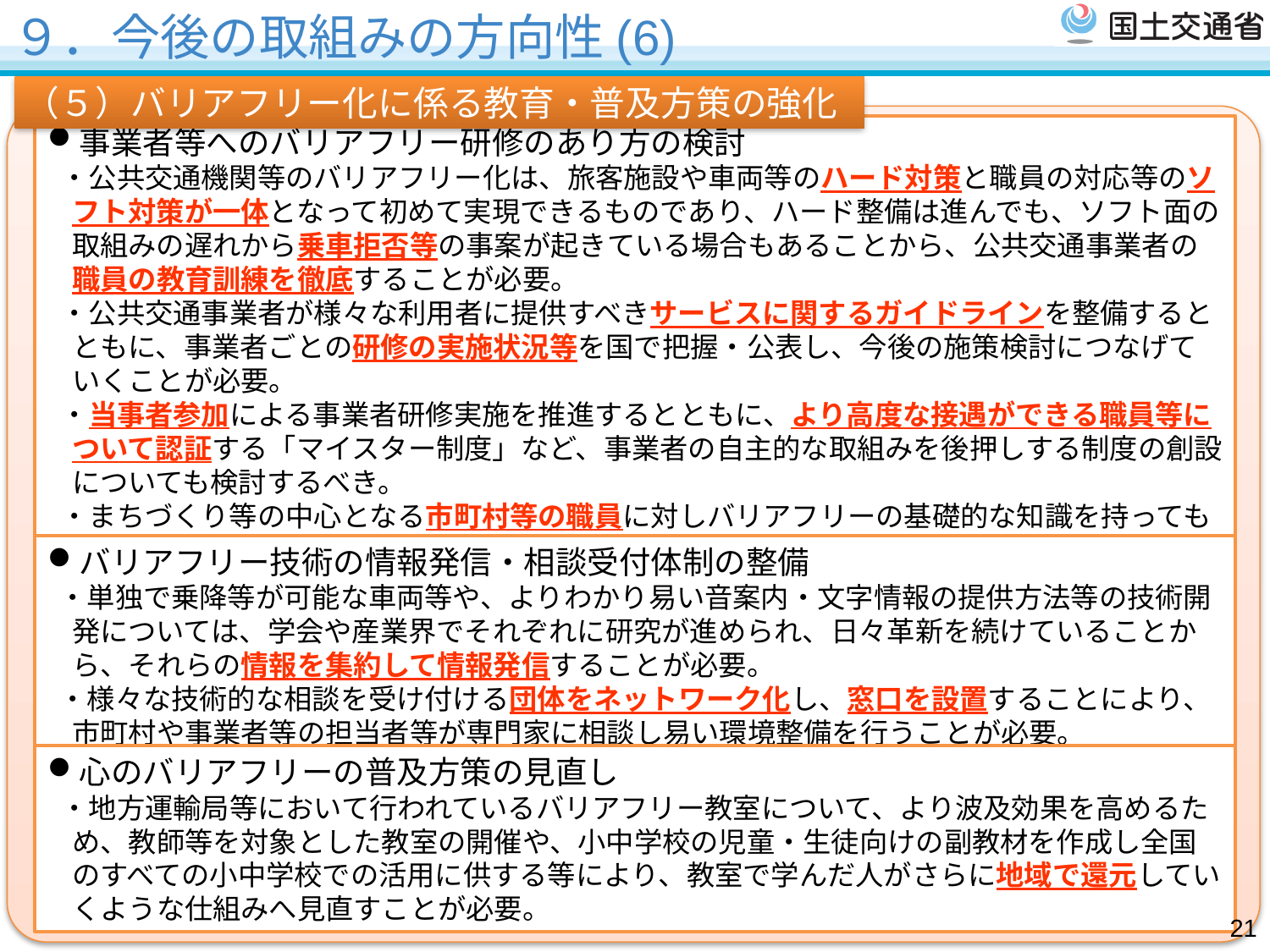

９．今後の取組みの方向性(6)
（５）バリアフリー化に係る教育・普及方策の強化

事業者等へのバリアフリー研修のあり方の検討
・公共交通機関等のバリアフリー化は、旅客施設や車両等のハード対策と職員の対応等のソフト対策が一体となって初めて実現できるものであり、ハード整備は進んでも、ソフト面の取組みの遅れから乗車拒否等の事案が起きている場合もあることから、公共交通事業者の職員の教育訓練を徹底することが必要。
・公共交通事業者が様々な利用者に提供すべきサービスに関するガイドラインを整備するとともに、事業者ごとの研修の実施状況等を国で把握・公表し、今後の施策検討につなげていくことが必要。
・当事者参加による事業者研修実施を推進するとともに、より高度な接遇ができる職員等について認証する「マイスター制度」など、事業者の自主的な取組みを後押しする制度の創設についても検討するべき。
・まちづくり等の中心となる市町村等の職員に対しバリアフリーの基礎的な知識を持ってもらうための研修制度のあり方について、検討することが必要。
バリアフリー技術の情報発信・相談受付体制の整備
・単独で乗降等が可能な車両等や、よりわかり易い音案内・文字情報の提供方法等の技術開発については、学会や産業界でそれぞれに研究が進められ、日々革新を続けていることから、それらの情報を集約して情報発信することが必要。
・様々な技術的な相談を受け付ける団体をネットワーク化し、窓口を設置することにより、市町村や事業者等の担当者等が専門家に相談し易い環境整備を行うことが必要。
心のバリアフリーの普及方策の見直し
・地方運輸局等において行われているバリアフリー教室について、より波及効果を高めるため、教師等を対象とした教室の開催や、小中学校の児童・生徒向けの副教材を作成し全国のすべての小中学校での活用に供する等により、教室で学んだ人がさらに地域で還元していくような仕組みへ見直すことが必要。
21